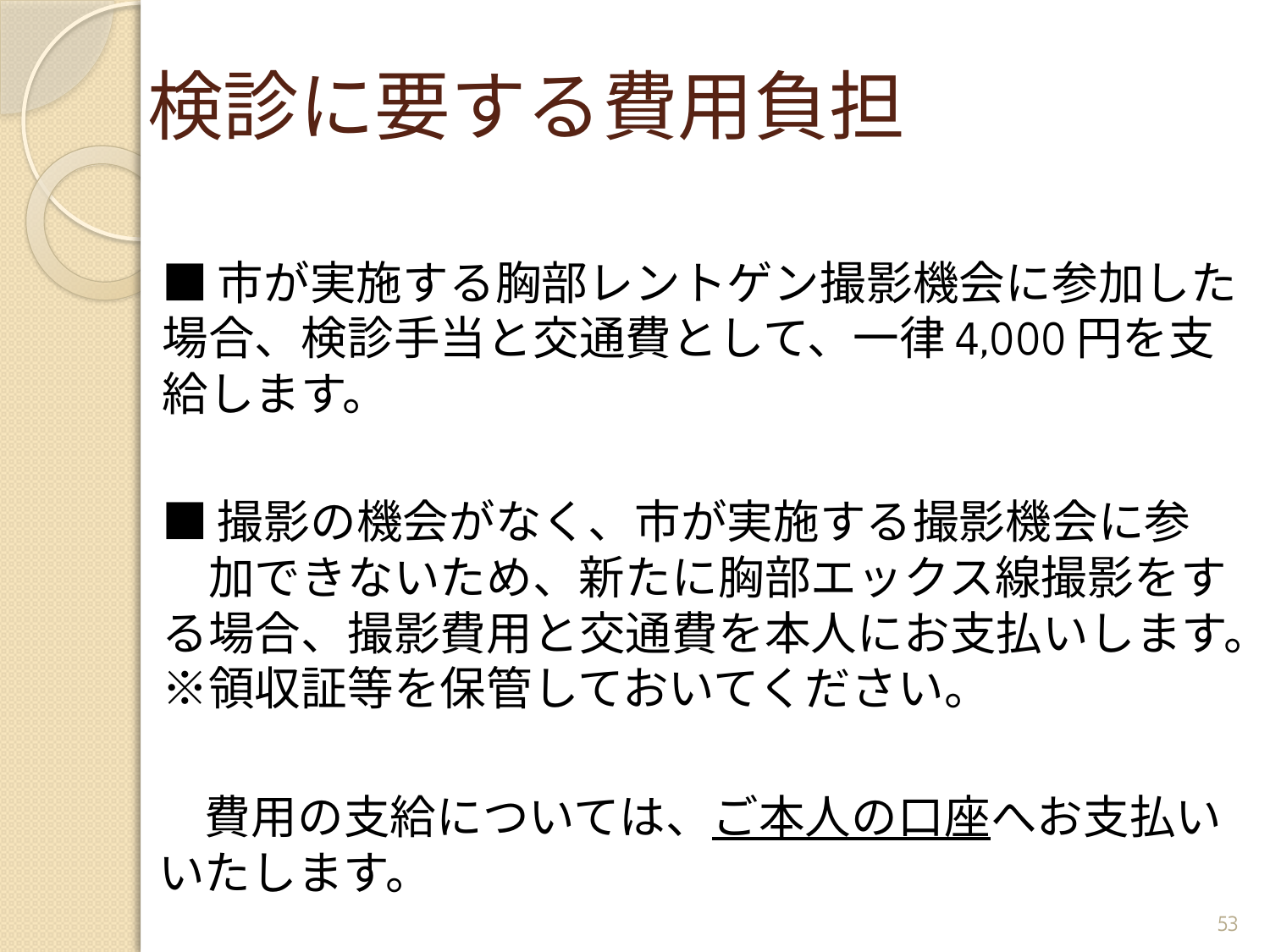

# 検診に要する費用負担

■市が実施する胸部レントゲン撮影機会に参加した場合、検診手当と交通費として、一律4,000円を支給します。

■撮影の機会がなく、市が実施する撮影機会に参　　加できないため、新たに胸部エックス線撮影をする場合、撮影費用と交通費を本人にお支払いします。※領収証等を保管しておいてください。

　費用の支給については、ご本人の口座へお支払いいたします。

53